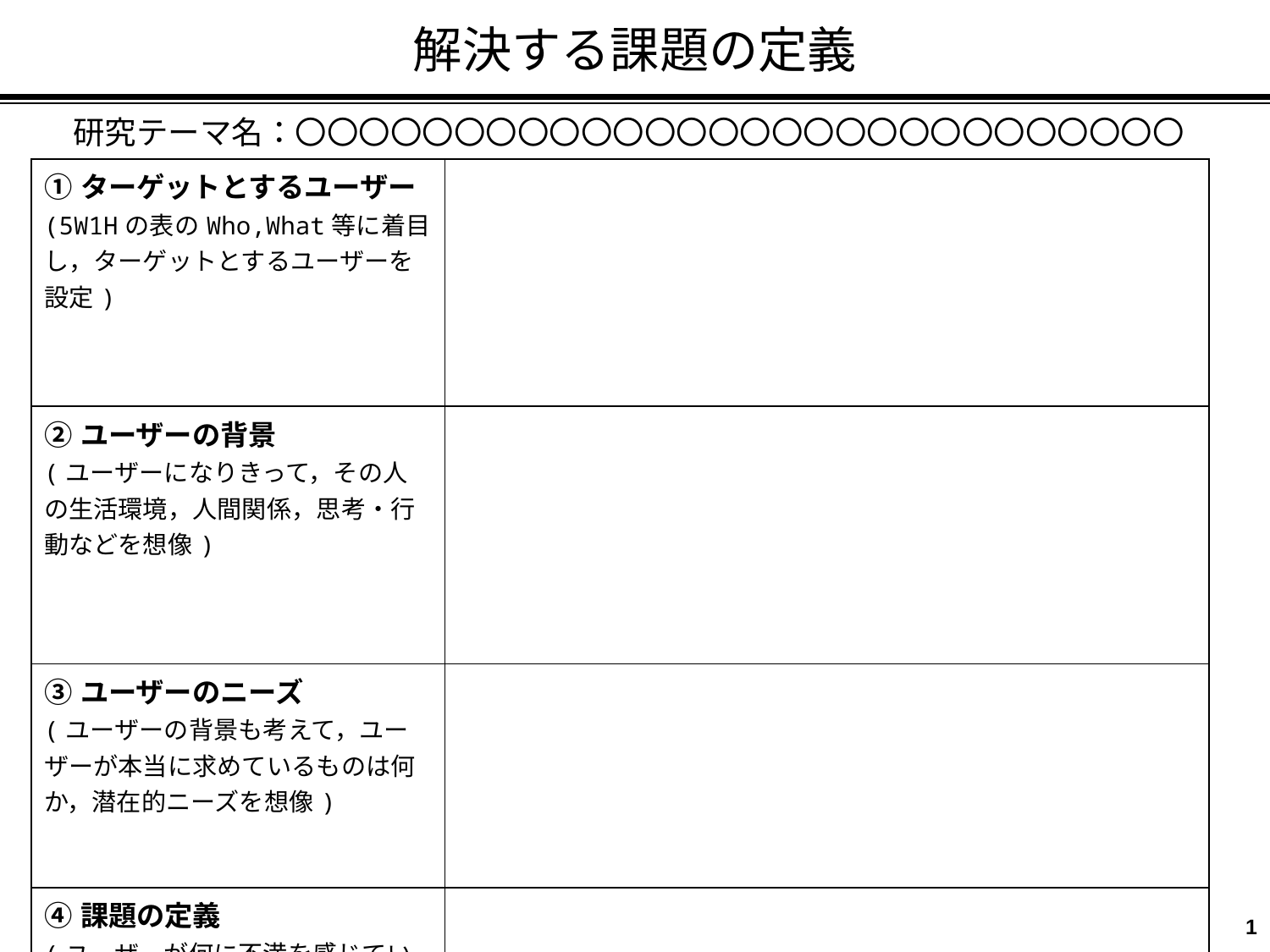

# 解決する課題の定義
研究テーマ名：〇〇〇〇〇〇〇〇〇〇〇〇〇〇〇〇〇〇〇〇〇〇〇〇〇〇〇〇
| ①ターゲットとするユーザー (5W1Hの表のWho,What等に着目し，ターゲットとするユーザーを設定) |  |
| --- | --- |
| ②ユーザーの背景 (ユーザーになりきって，その人の生活環境，人間関係，思考・行動などを想像) |  |
| ③ユーザーのニーズ (ユーザーの背景も考えて，ユーザーが本当に求めているものは何か，潜在的ニーズを想像) |  |
| ④課題の定義 (ユーザーが何に不満を感じているのか，従来のサービスのどこが不満なのか，ユーザーが求めるニーズから，解決すべき課題を定義) |  |
1